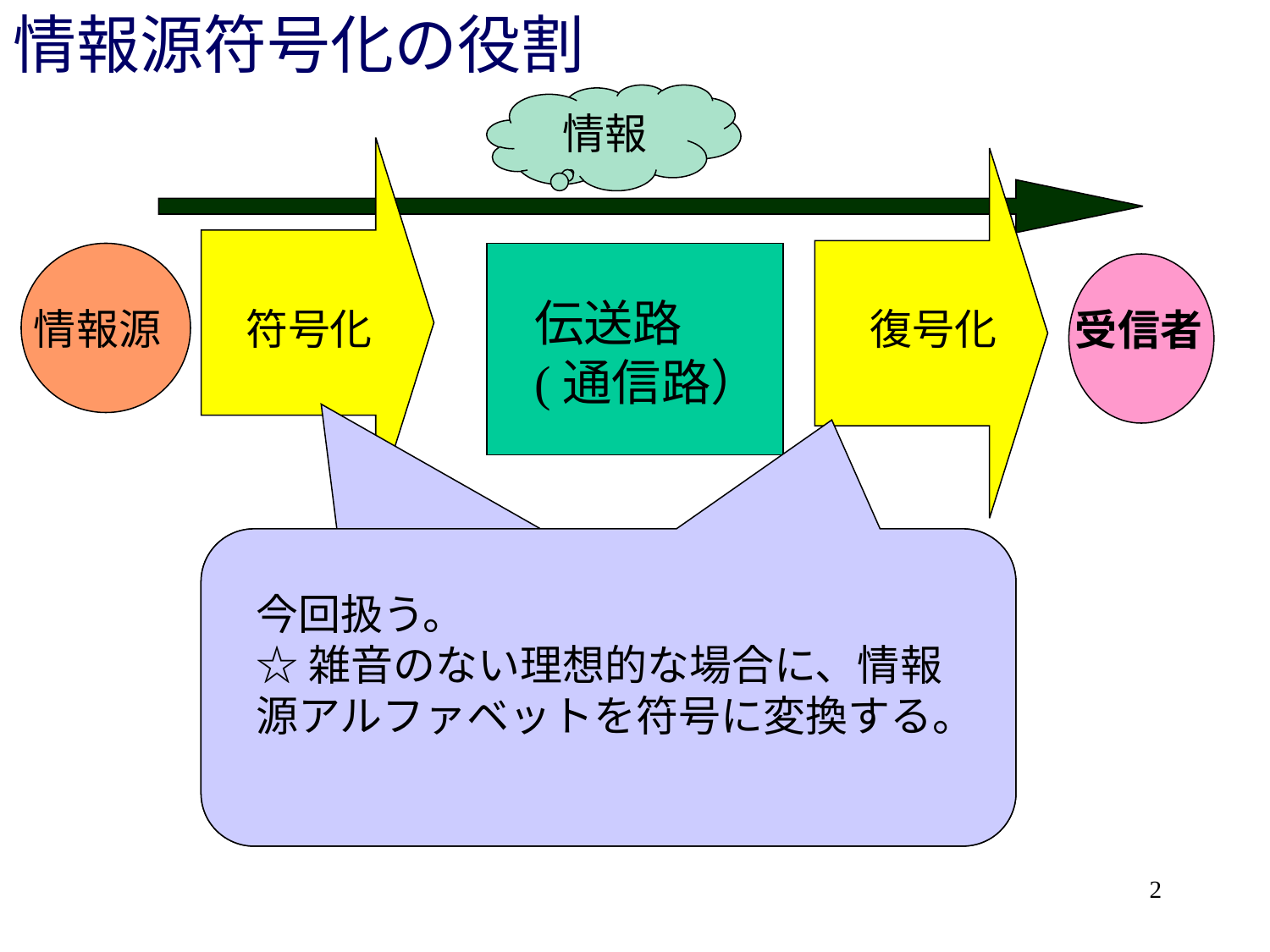

# 情報源符号化の役割
情報

伝送路
(通信路）
情報源
符号化
復号化
受信者

今回扱う。
☆雑音のない理想的な場合に、情報源アルファベットを符号に変換する。
2